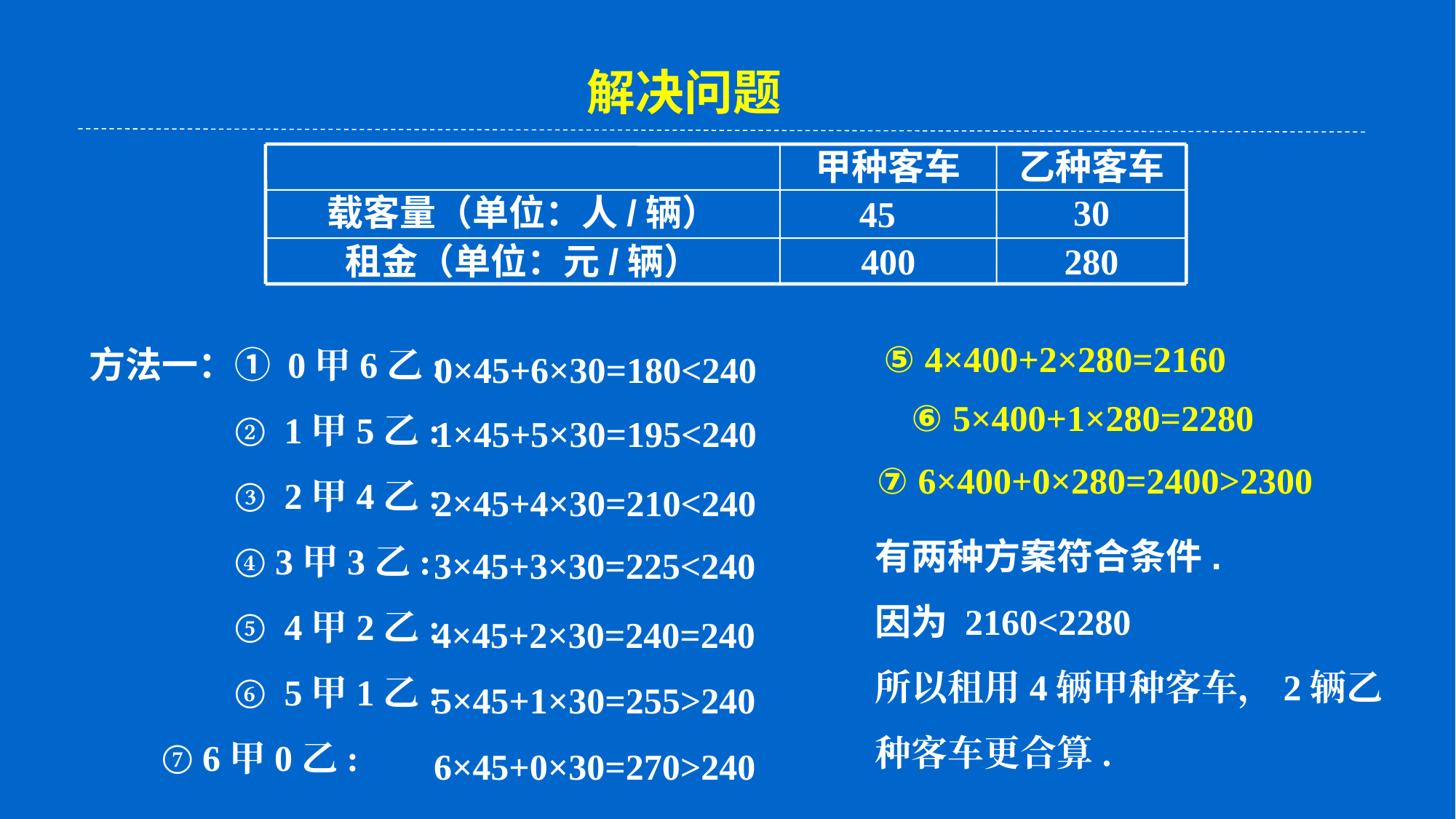

解决问题

甲种客车

乙种客车

载客量（单位：人/辆）

30
45
租金（单位：元/辆）

400
280

0×45+6×30=180<240
方法一：① 0甲6乙:
                ②  1甲5乙:
                ③  2甲4乙:
                ④ 3甲3乙:
                ⑤  4甲2乙:
                ⑥  5甲1乙:
        ⑦ 6甲0乙:
⑤ 4×400+2×280=2160
1×45+5×30=195<240
⑥ 5×400+1×280=2280
2×45+4×30=210<240
⑦ 6×400+0×280=2400>2300
3×45+3×30=225<240
有两种方案符合条件.
因为 2160<2280
所以租用4辆甲种客车，2辆乙种客车更合算.
4×45+2×30=240=240
5×45+1×30=255>240
6×45+0×30=270>240